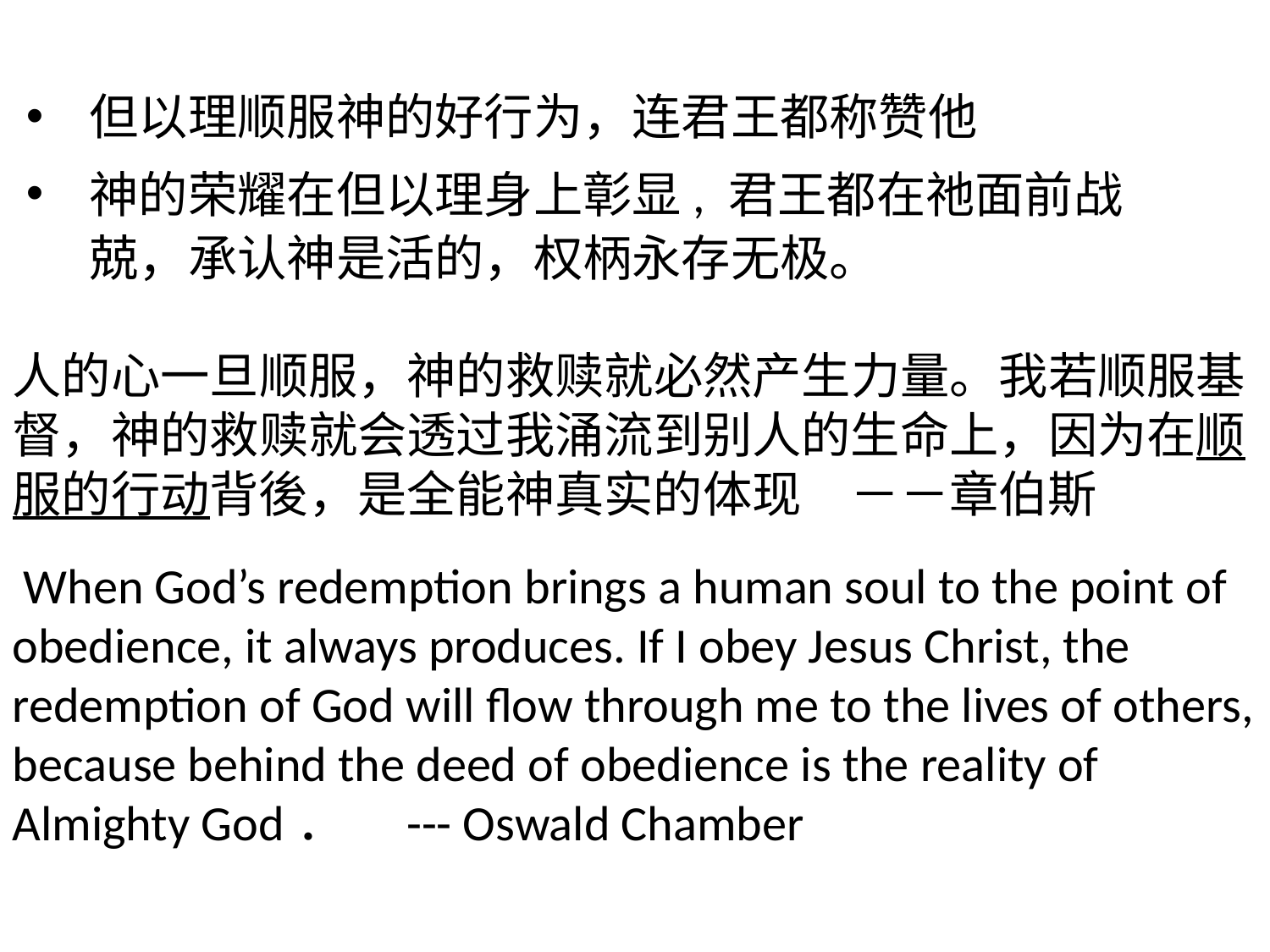

但以理顺服神的好行为，连君王都称赞他
神的荣耀在但以理身上彰显, 君王都在祂面前战兢，承认神是活的，权柄永存无极。
人的心一旦顺服，神的救赎就必然产生力量。我若顺服基督，神的救赎就会透过我涌流到别人的生命上，因为在顺服的行动背後，是全能神真实的体现　－－章伯斯
 When God’s redemption brings a human soul to the point of obedience, it always produces. If I obey Jesus Christ, the redemption of God will flow through me to the lives of others, because behind the deed of obedience is the reality of Almighty God．　--- Oswald Chamber